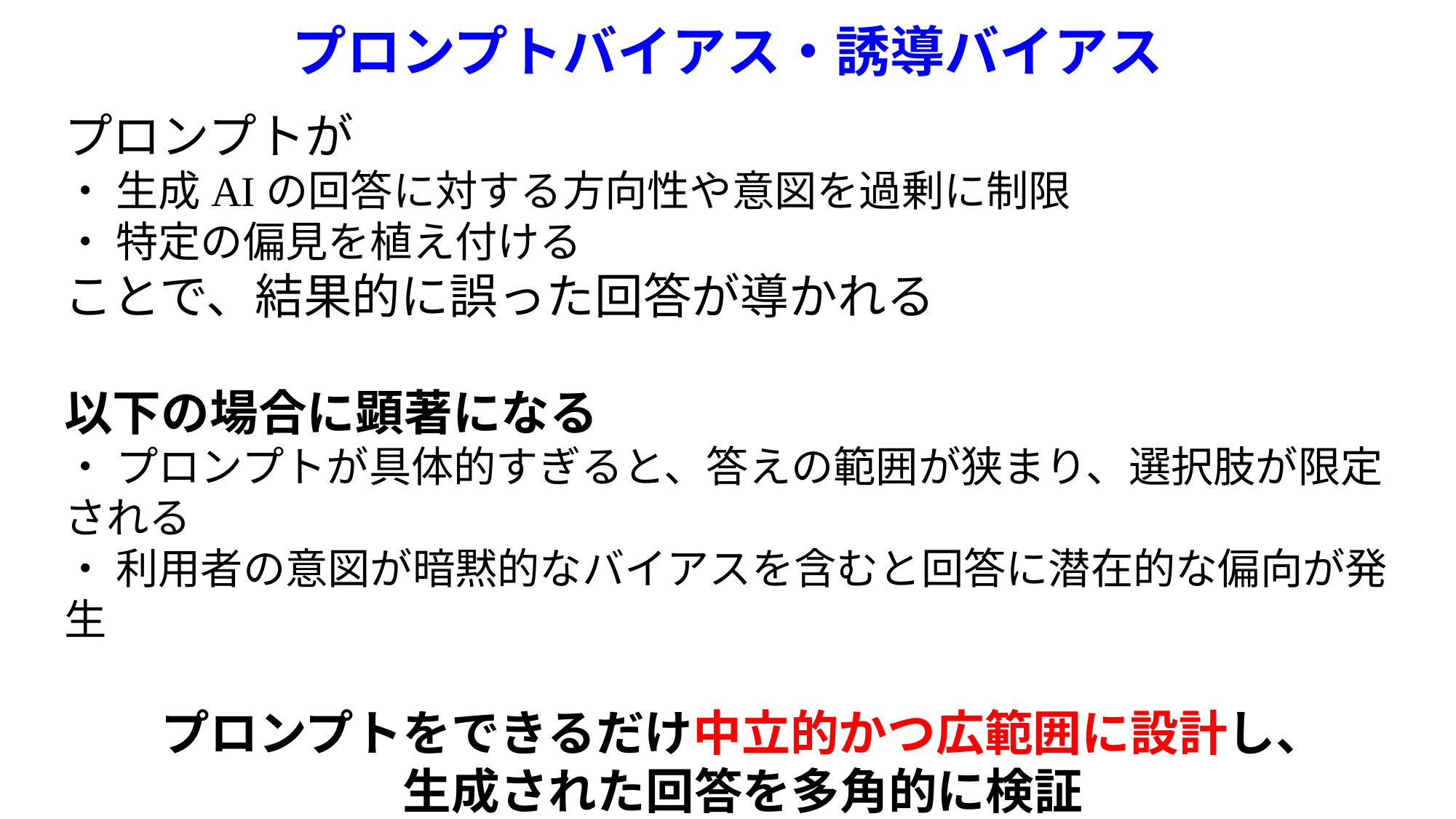

# プロンプトバイアス・誘導バイアス
プロンプトが
・ 生成AIの回答に対する方向性や意図を過剰に制限
・ 特定の偏見を植え付ける
ことで、結果的に誤った回答が導かれる

以下の場合に顕著になる
・ プロンプトが具体的すぎると、答えの範囲が狭まり、選択肢が限定される
・ 利用者の意図が暗黙的なバイアスを含むと回答に潜在的な偏向が発生
プロンプトをできるだけ中立的かつ広範囲に設計し、
生成された回答を多角的に検証